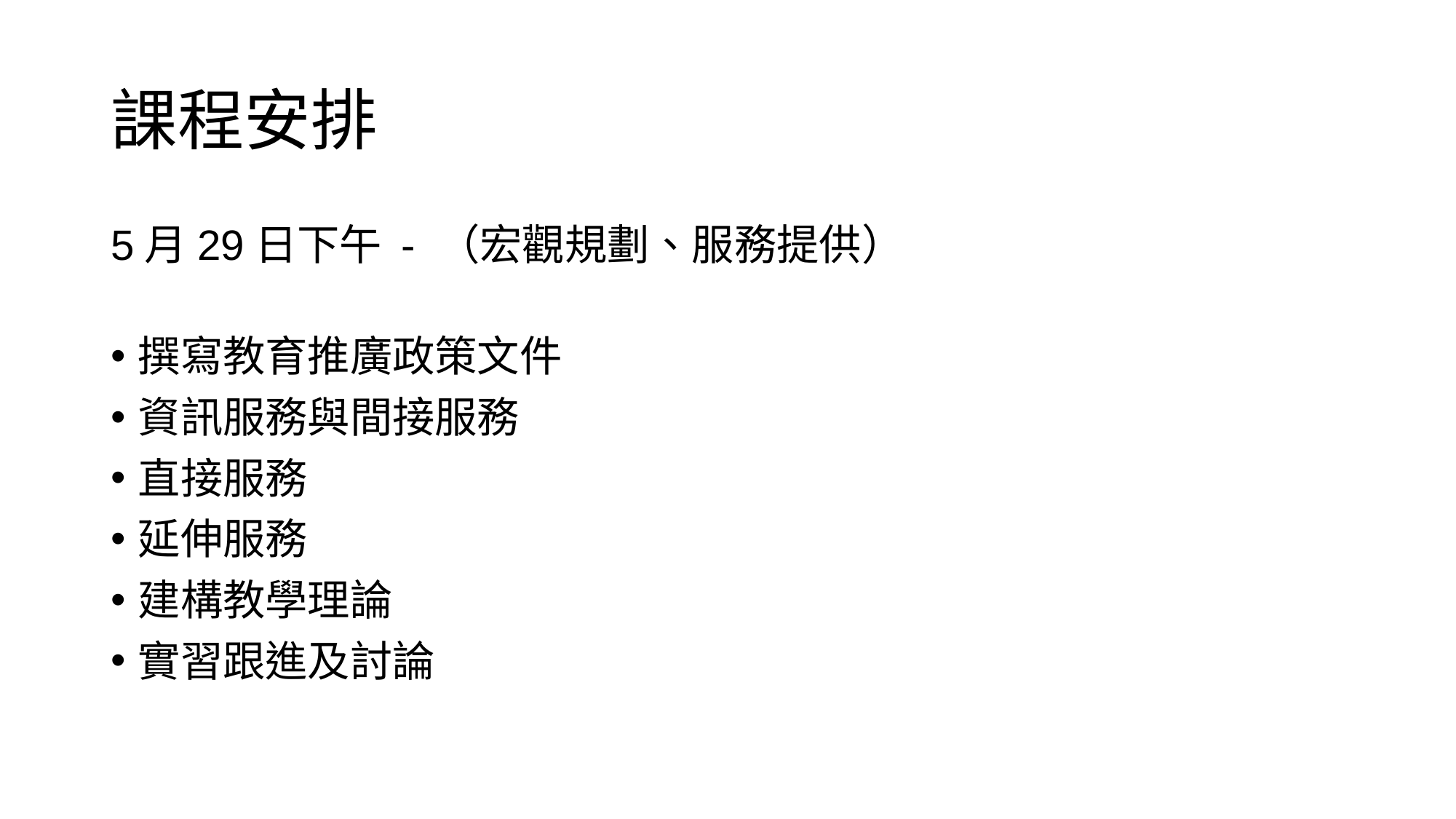

# 課程安排
5月29日下午 - （宏觀規劃、服務提供）
撰寫教育推廣政策文件
資訊服務與間接服務
直接服務
延伸服務
建構教學理論
實習跟進及討論